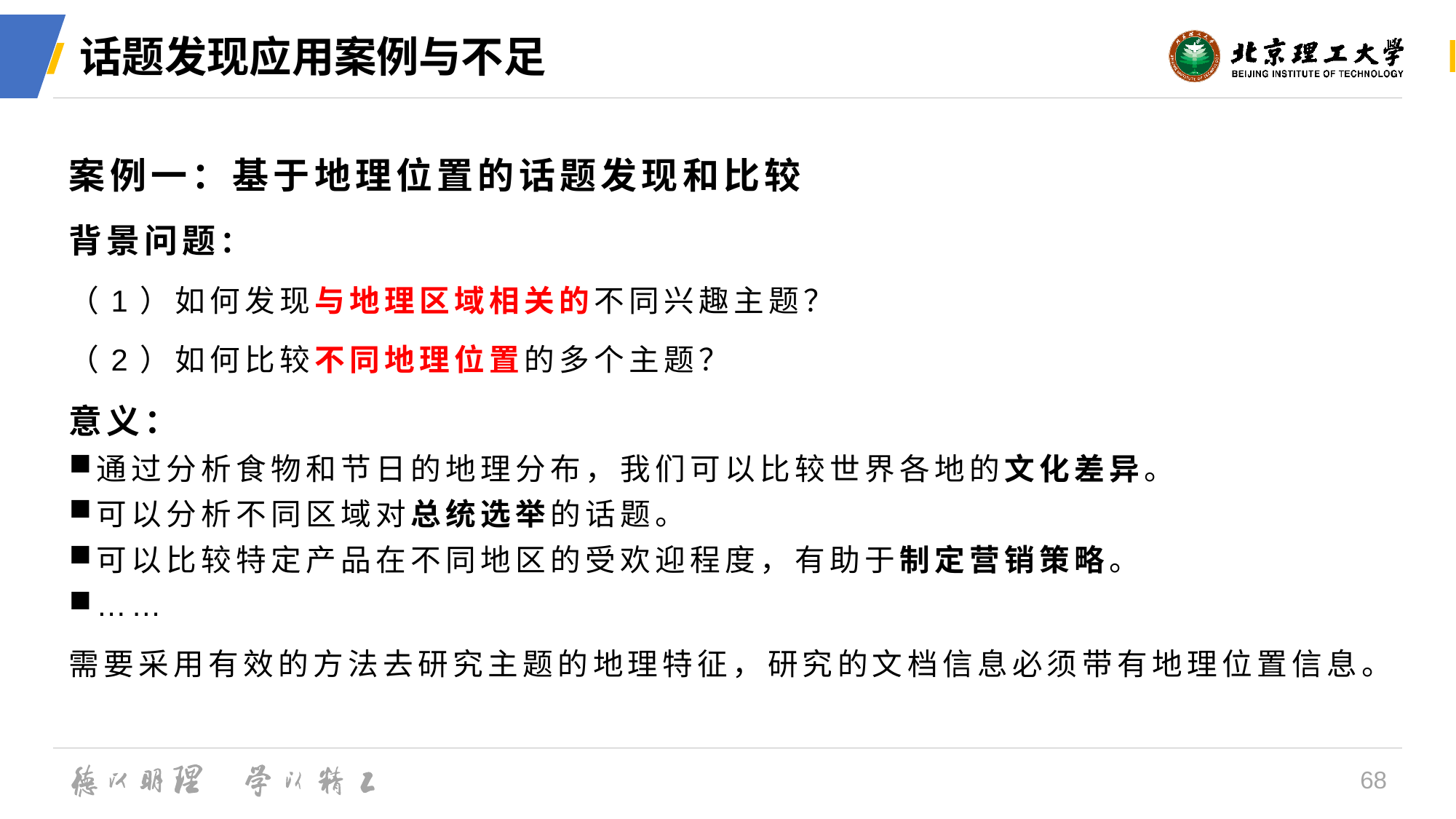

# 话题发现应用案例与不足
案例一：基于地理位置的话题发现和比较
背景问题：
（1）如何发现与地理区域相关的不同兴趣主题？
（2）如何比较不同地理位置的多个主题？
意义：
通过分析食物和节日的地理分布，我们可以比较世界各地的文化差异。
可以分析不同区域对总统选举的话题。
可以比较特定产品在不同地区的受欢迎程度，有助于制定营销策略。
……
需要采用有效的方法去研究主题的地理特征，研究的文档信息必须带有地理位置信息。